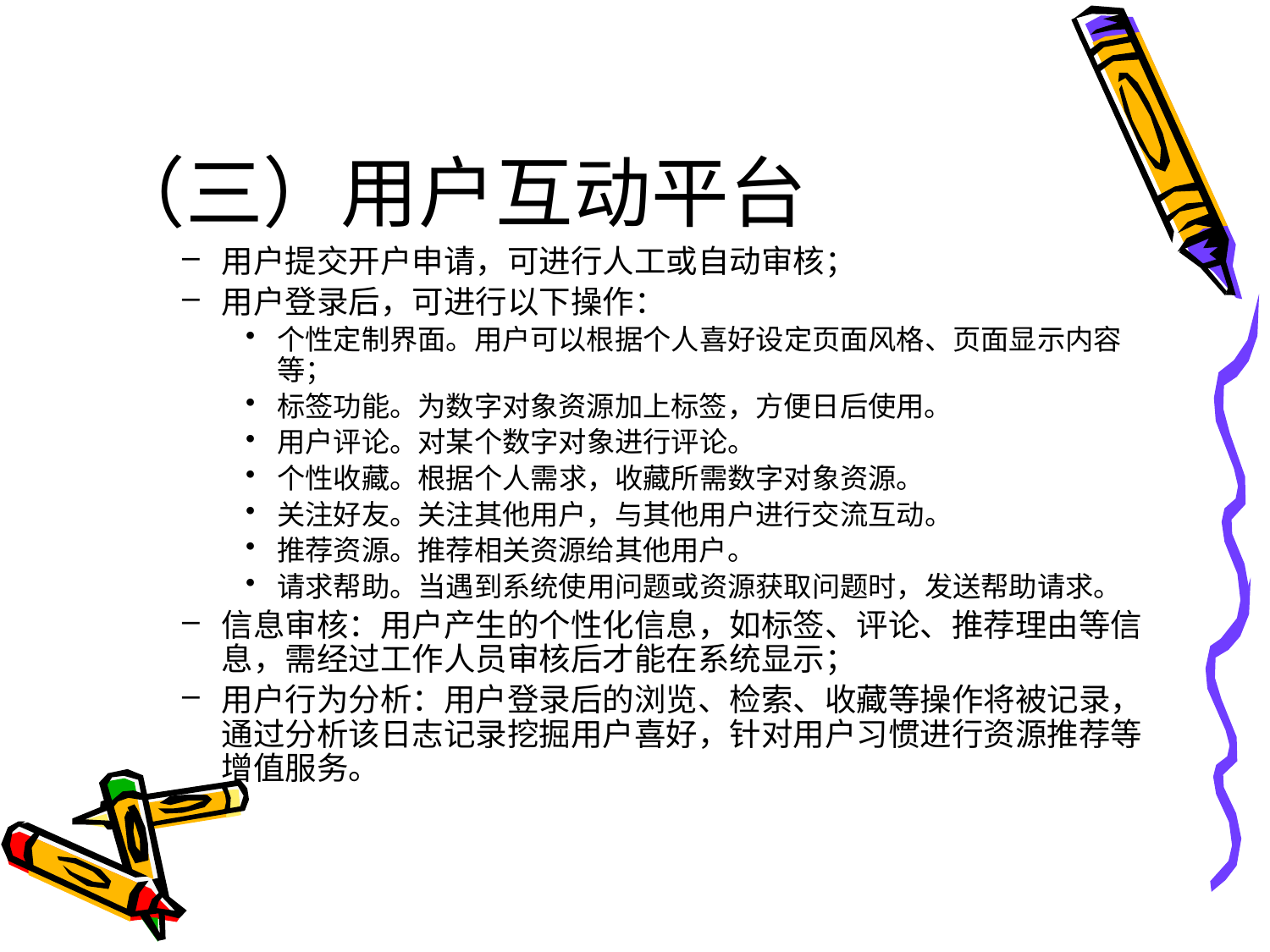

# （三）用户互动平台

用户提交开户申请，可进行人工或自动审核；
用户登录后，可进行以下操作：
个性定制界面。用户可以根据个人喜好设定页面风格、页面显示内容等；
标签功能。为数字对象资源加上标签，方便日后使用。
用户评论。对某个数字对象进行评论。
个性收藏。根据个人需求，收藏所需数字对象资源。
关注好友。关注其他用户，与其他用户进行交流互动。
推荐资源。推荐相关资源给其他用户。
请求帮助。当遇到系统使用问题或资源获取问题时，发送帮助请求。
信息审核：用户产生的个性化信息，如标签、评论、推荐理由等信息，需经过工作人员审核后才能在系统显示；
用户行为分析：用户登录后的浏览、检索、收藏等操作将被记录，通过分析该日志记录挖掘用户喜好，针对用户习惯进行资源推荐等增值服务。